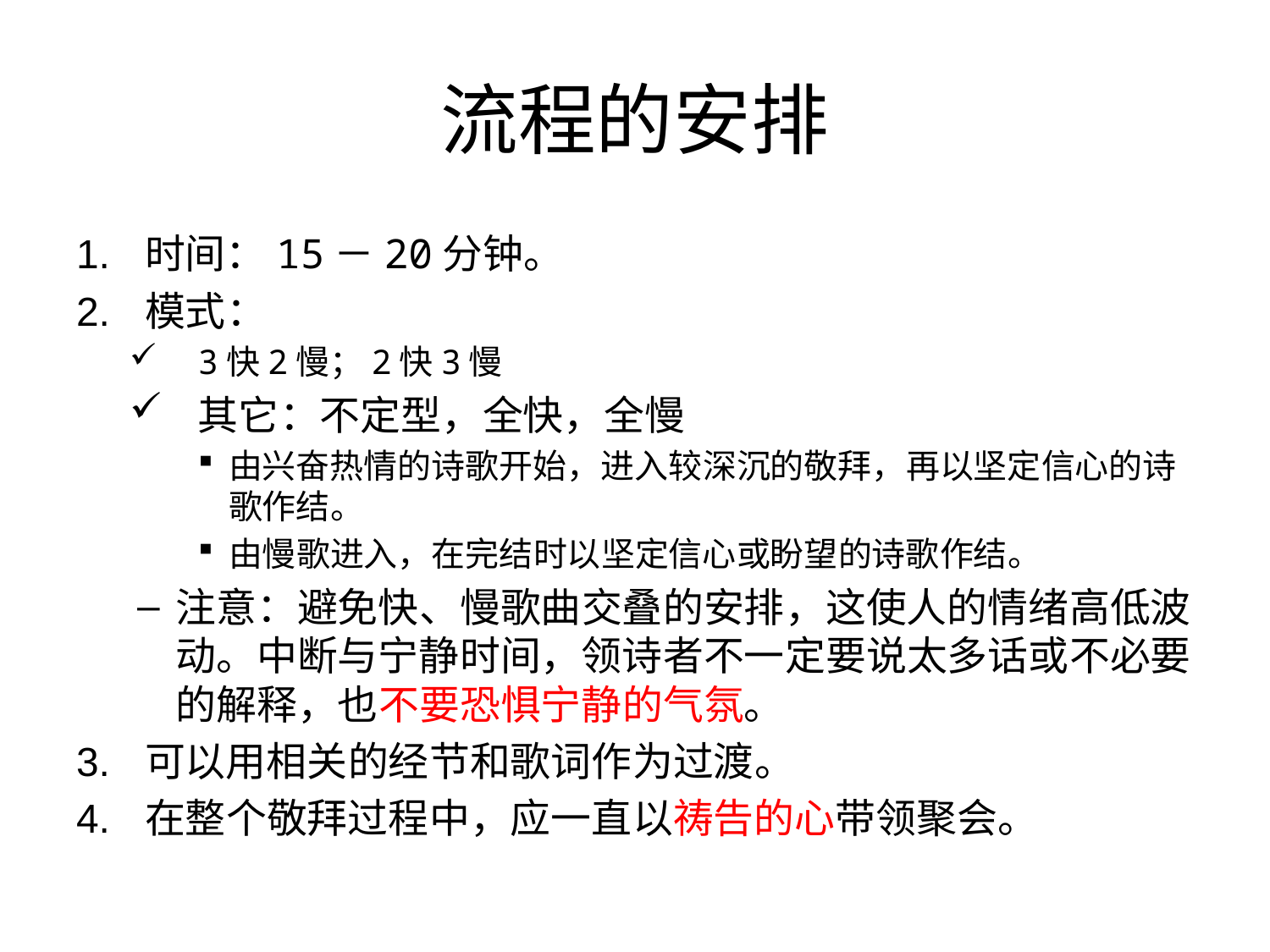

# 流程的安排
时间：15－20分钟。
模式：
3快2慢；2快3慢
其它：不定型，全快，全慢
由兴奋热情的诗歌开始，进入较深沉的敬拜，再以坚定信心的诗歌作结。
由慢歌进入，在完结时以坚定信心或盼望的诗歌作结。
注意：避免快、慢歌曲交叠的安排，这使人的情绪高低波动。中断与宁静时间，领诗者不一定要说太多话或不必要的解释，也不要恐惧宁静的气氛。
可以用相关的经节和歌词作为过渡。
在整个敬拜过程中，应一直以祷告的心带领聚会。